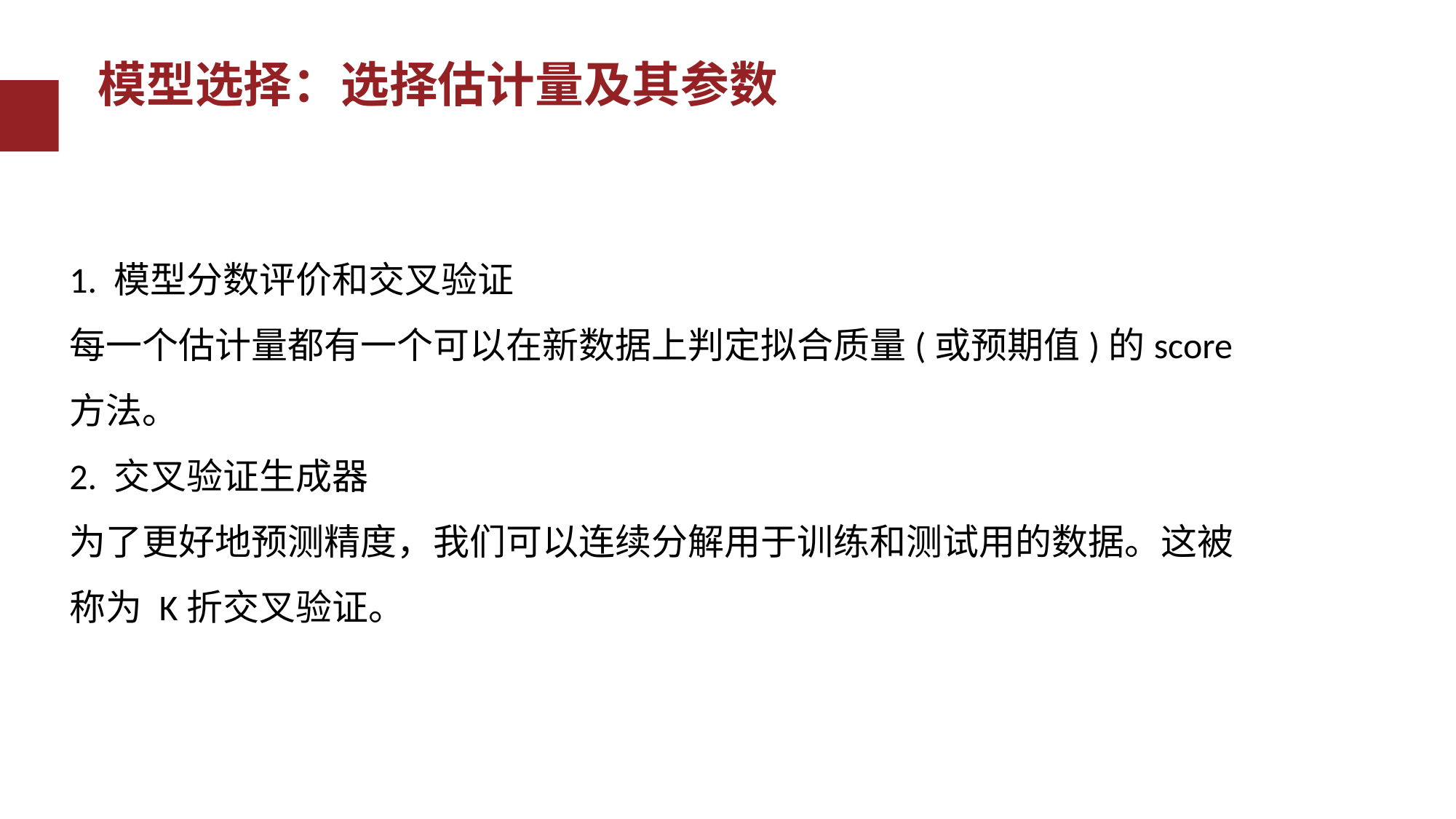

模型选择：选择估计量及其参数

1. 模型分数评价和交叉验证
每一个估计量都有一个可以在新数据上判定拟合质量(或预期值)的score方法。
2. 交叉验证生成器
为了更好地预测精度，我们可以连续分解用于训练和测试用的数据。这被称为 K折交叉验证。